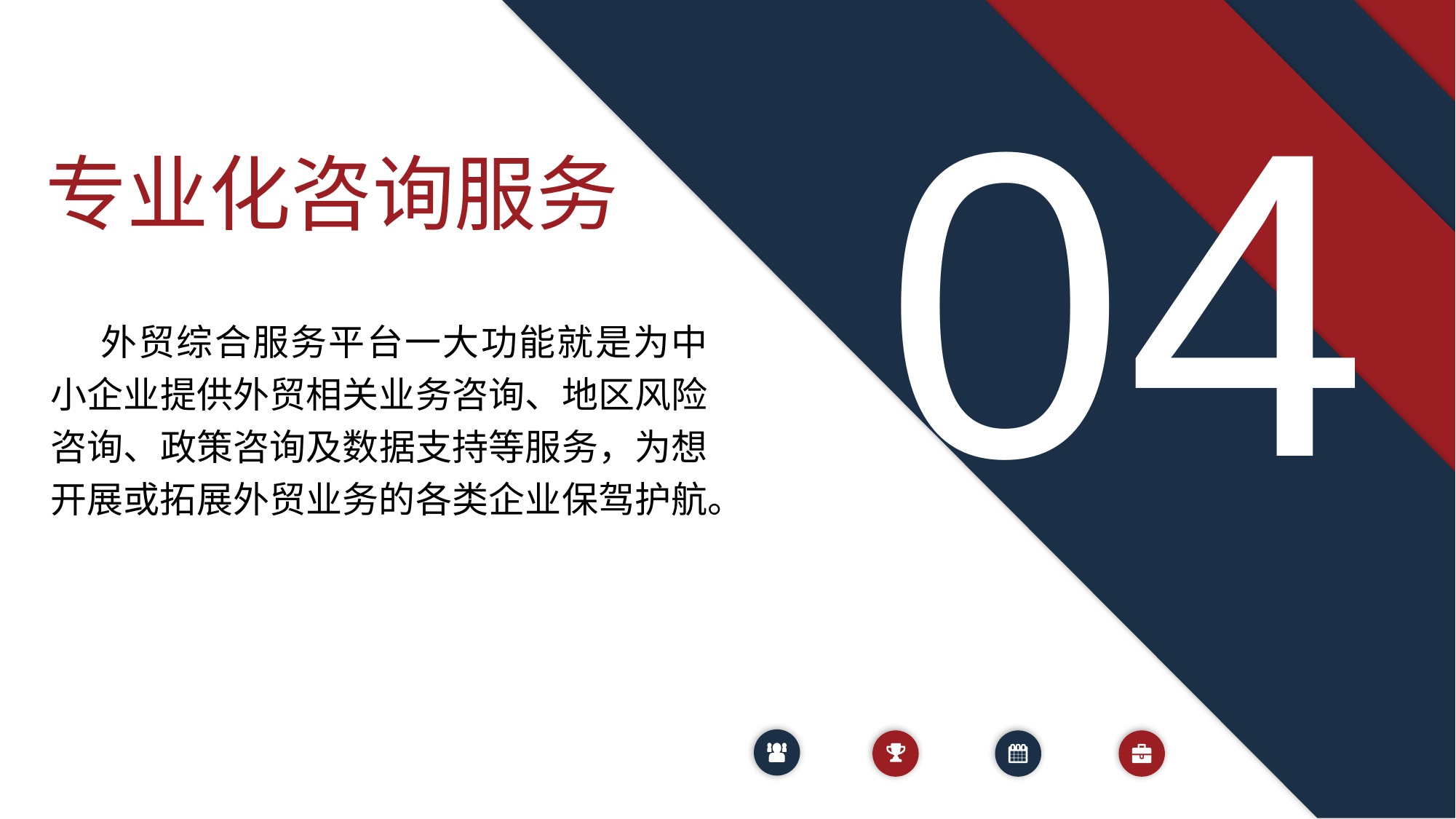

04
专业化咨询服务
    外贸综合服务平台一大功能就是为中小企业提供外贸相关业务咨询、地区风险咨询、政策咨询及数据支持等服务，为想开展或拓展外贸业务的各类企业保驾护航。